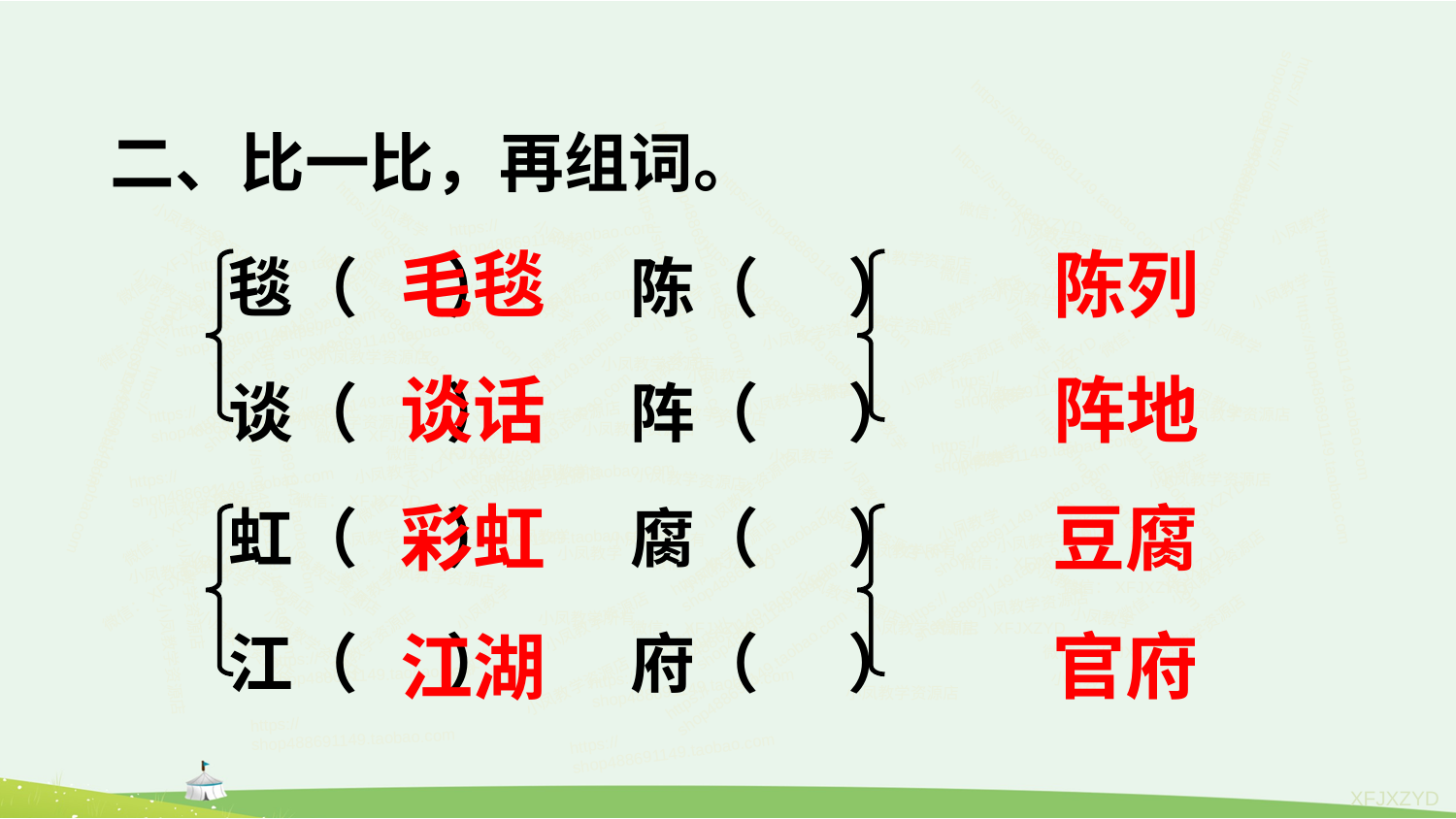

二、比一比，再组词。
  毯（      ）        陈（      ）
  谈（      ）        阵（      ）
  虹（      ）        腐（      ）
  江（      ）        府（      ）
https://shop488691149.taobao.com
https://shop488691149.taobao.com
https://shop488691149.taobao.com
小凤教学
毛毯
陈列
微信：XFJXZYD
微信：XFJXZYD
小凤教学
微信：XFJXZYD
小凤教学资源店
小凤教学
https://shop488691149.taobao.com
https://shop488691149.taobao.com
小凤教学资源店
https://shop488691149.taobao.com
小凤教学资源店
小凤教学

https://shop488691149.taobao.com
小凤教学资源店
微信：XFJXZYD
小凤教学资源店
https://shop488691149.taobao.com
小凤教学
小凤教学
小凤教学资源店
https://shop488691149.taobao.com
小凤教学
https://shop488691149.taobao.com
谈话
阵地
https://shop488691149.taobao.com
小凤教学资源店
小凤教学资源店
https://shop488691149.taobao.com
微信：XFJXZYD
小凤教学
小凤教学
https://shop488691149.taobao.com
小凤教学资源店
小凤教学资源店
小凤教学资源店
https://shop488691149.taobao.com
小凤教学
微信：XFJXZYD
https://shop488691149.taobao.com
https://shop488691149.taobao.com
微信：XFJXZYD
小凤教学
小凤教学
https://shop488691149.taobao.com
小凤教学
小凤教学
彩虹
豆腐
小凤教学资源店
微信：XFJXZYD
https://shop488691149.taobao.com
微信：XFJXZYD
小凤教学
小凤教学资源店
小凤教学资源店
小凤教学

https://shop488691149.taobao.com
小凤教学资源店
小凤教学
微信：XFJXZYD
微信：XFJXZYD
小凤教学资源店
小凤教学资源店
小凤教学资源店
小凤教学资源店
小凤教学资源店
小凤教学资源店
https://shop488691149.taobao.com
微信：XFJXZYD
小凤教学资源店
官府
江湖
小凤教学
小凤教学
小凤教学资源店
https://shop488691149.taobao.com
https://shop488691149.taobao.com